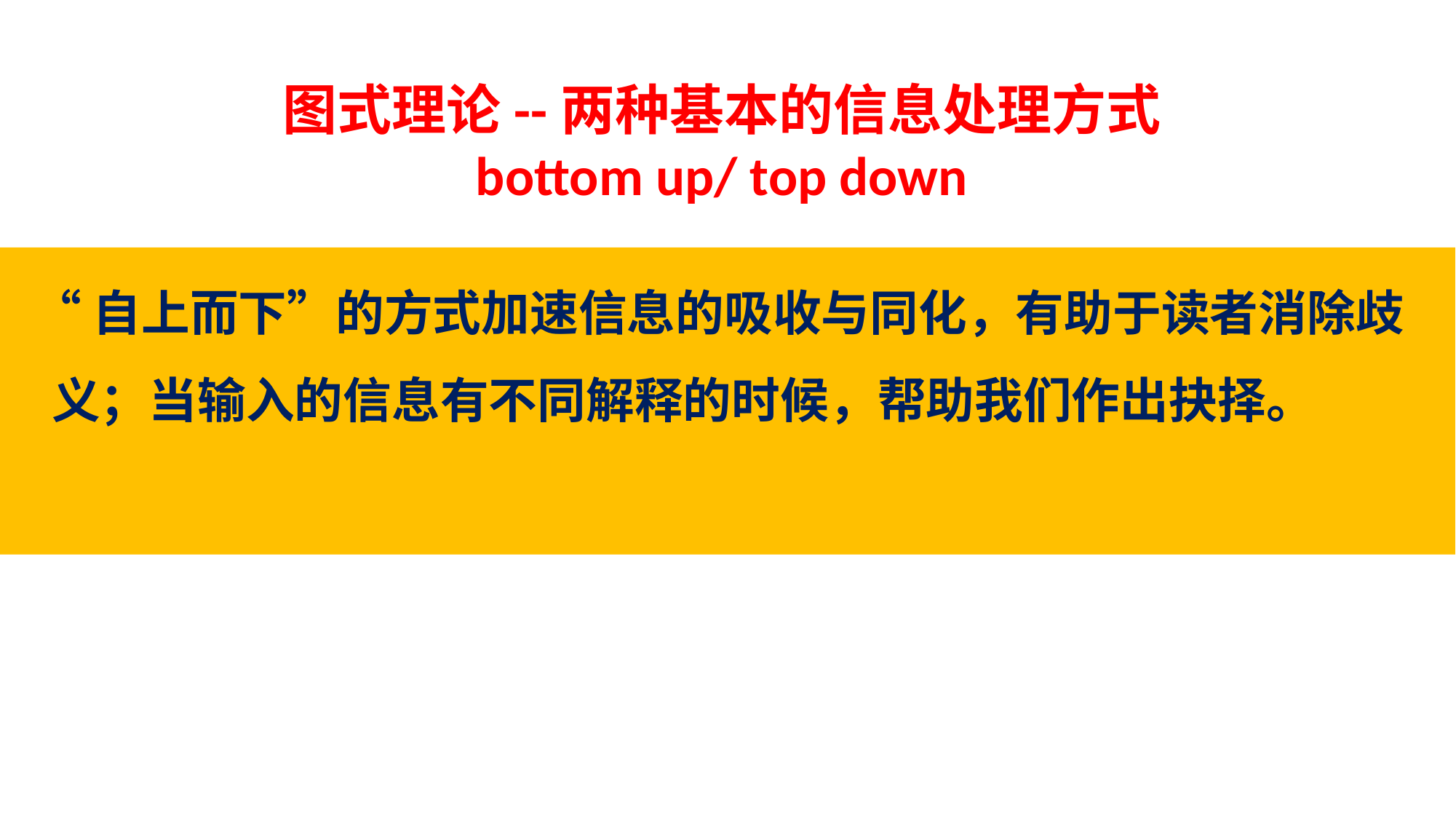

# 图式理论--两种基本的信息处理方式 bottom up/ top down
  “自上而下”的方式加速信息的吸收与同化，有助于读者消除歧义；当输入的信息有不同解释的时候，帮助我们作出抉择。